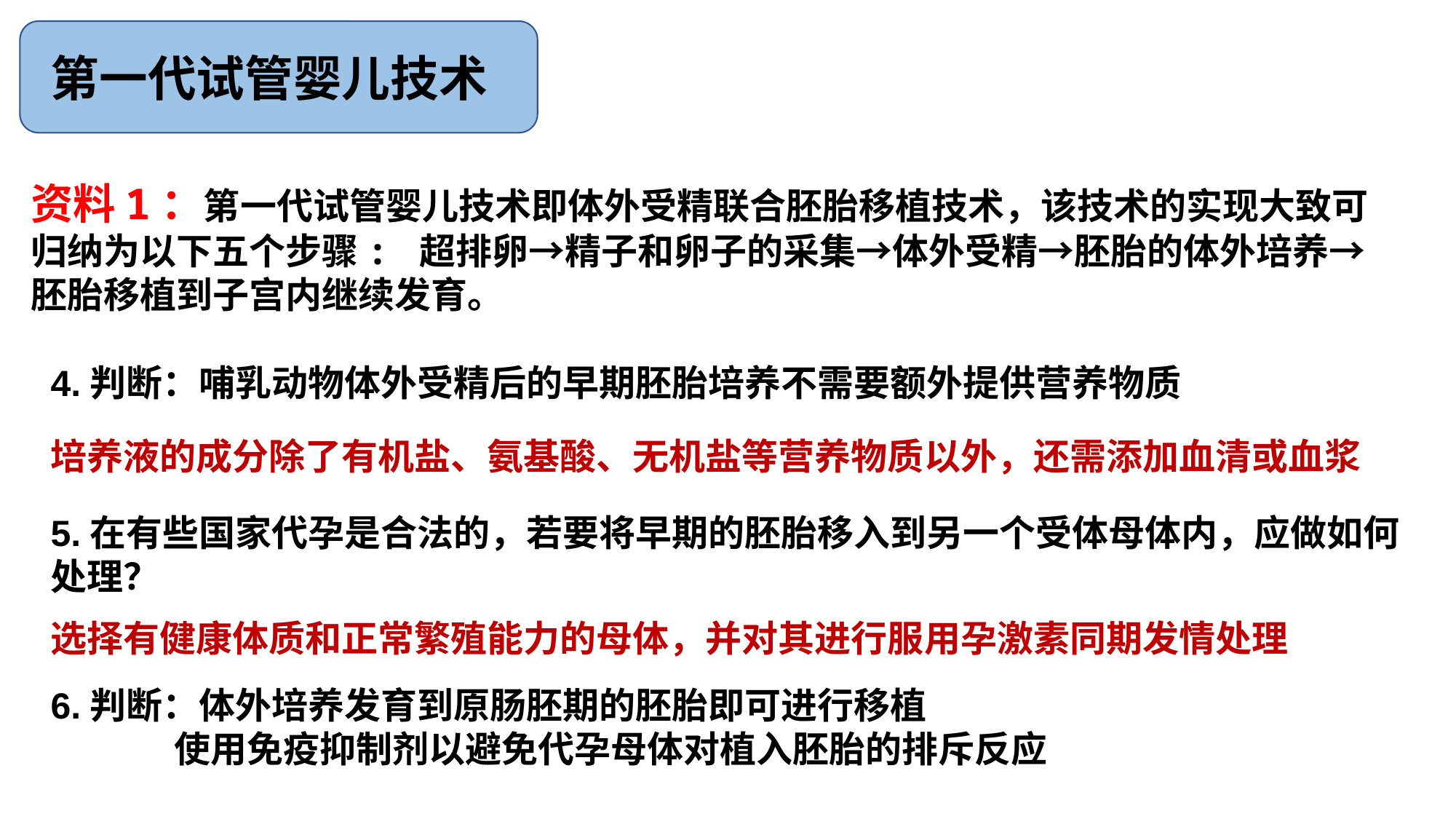

第一代试管婴儿技术
资料1：第一代试管婴儿技术即体外受精联合胚胎移植技术，该技术的实现大致可归纳为以下五个步骤: 超排卵→精子和卵子的采集→体外受精→胚胎的体外培养→胚胎移植到子宫内继续发育。
4.判断：哺乳动物体外受精后的早期胚胎培养不需要额外提供营养物质
培养液的成分除了有机盐、氨基酸、无机盐等营养物质以外，还需添加血清或血浆
5.在有些国家代孕是合法的，若要将早期的胚胎移入到另一个受体母体内，应做如何处理？
选择有健康体质和正常繁殖能力的母体，并对其进行服用孕激素同期发情处理
6.判断：体外培养发育到原肠胚期的胚胎即可进行移植
              使用免疫抑制剂以避免代孕母体对植入胚胎的排斥反应